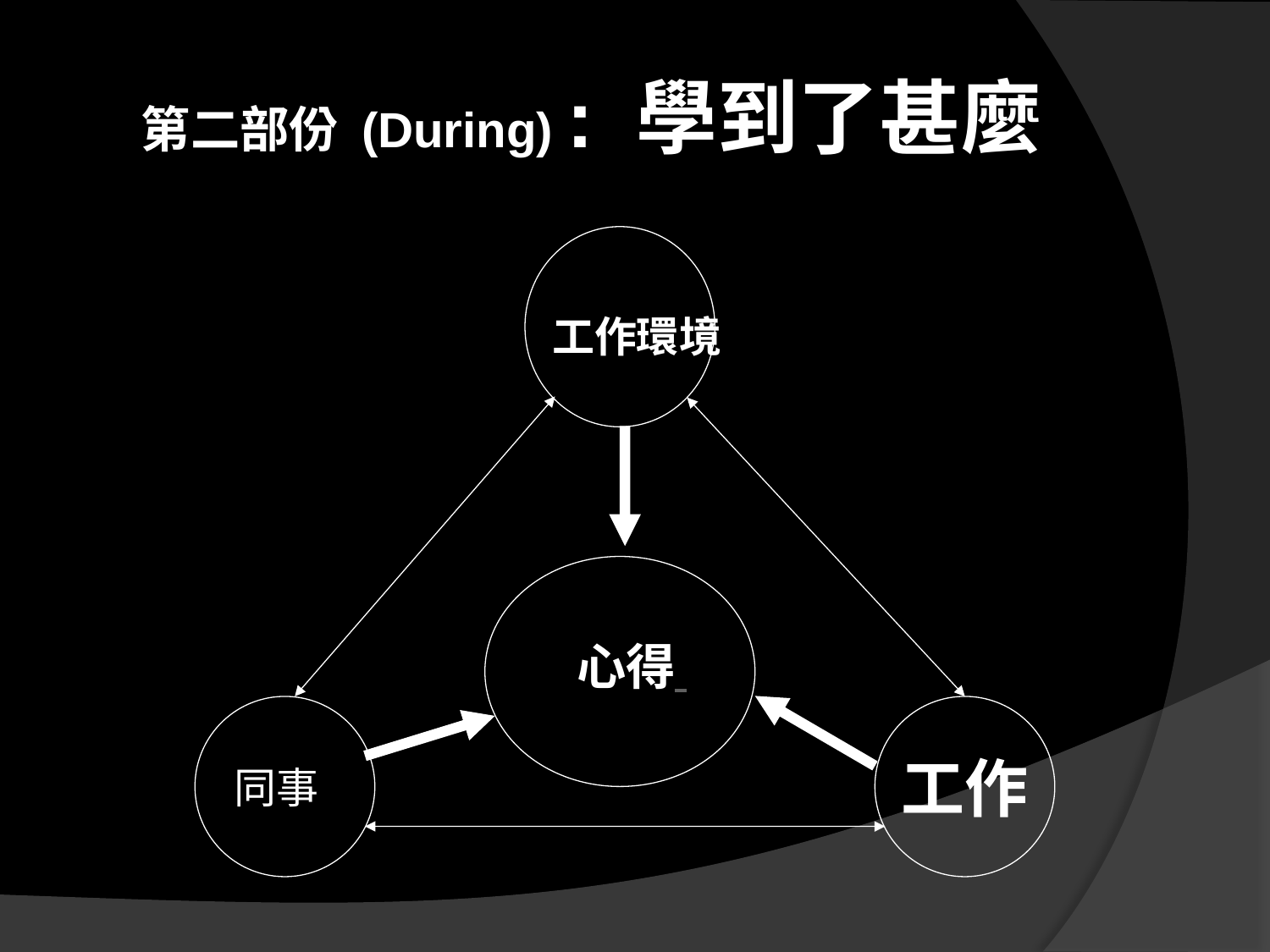

# 第二部份 (During) : 學到了甚麼
  工作環境

 心得

同事
工作